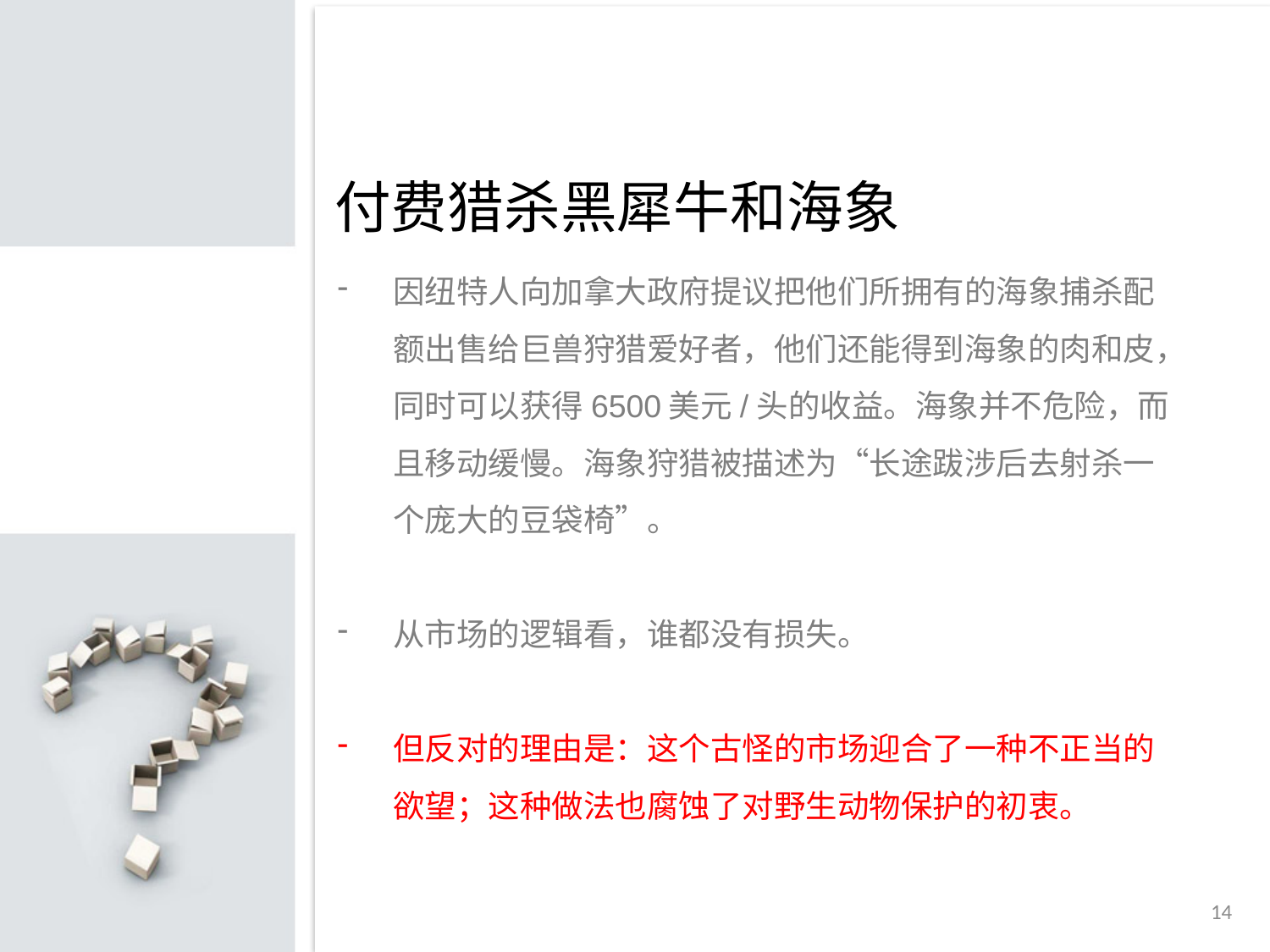

付费猎杀黑犀牛和海象
因纽特人向加拿大政府提议把他们所拥有的海象捕杀配额出售给巨兽狩猎爱好者，他们还能得到海象的肉和皮，同时可以获得6500美元/头的收益。海象并不危险，而且移动缓慢。海象狩猎被描述为“长途跋涉后去射杀一个庞大的豆袋椅”。

从市场的逻辑看，谁都没有损失。

但反对的理由是：这个古怪的市场迎合了一种不正当的欲望；这种做法也腐蚀了对野生动物保护的初衷。
点击添加标题
点击添加标题
点击添加标题
14